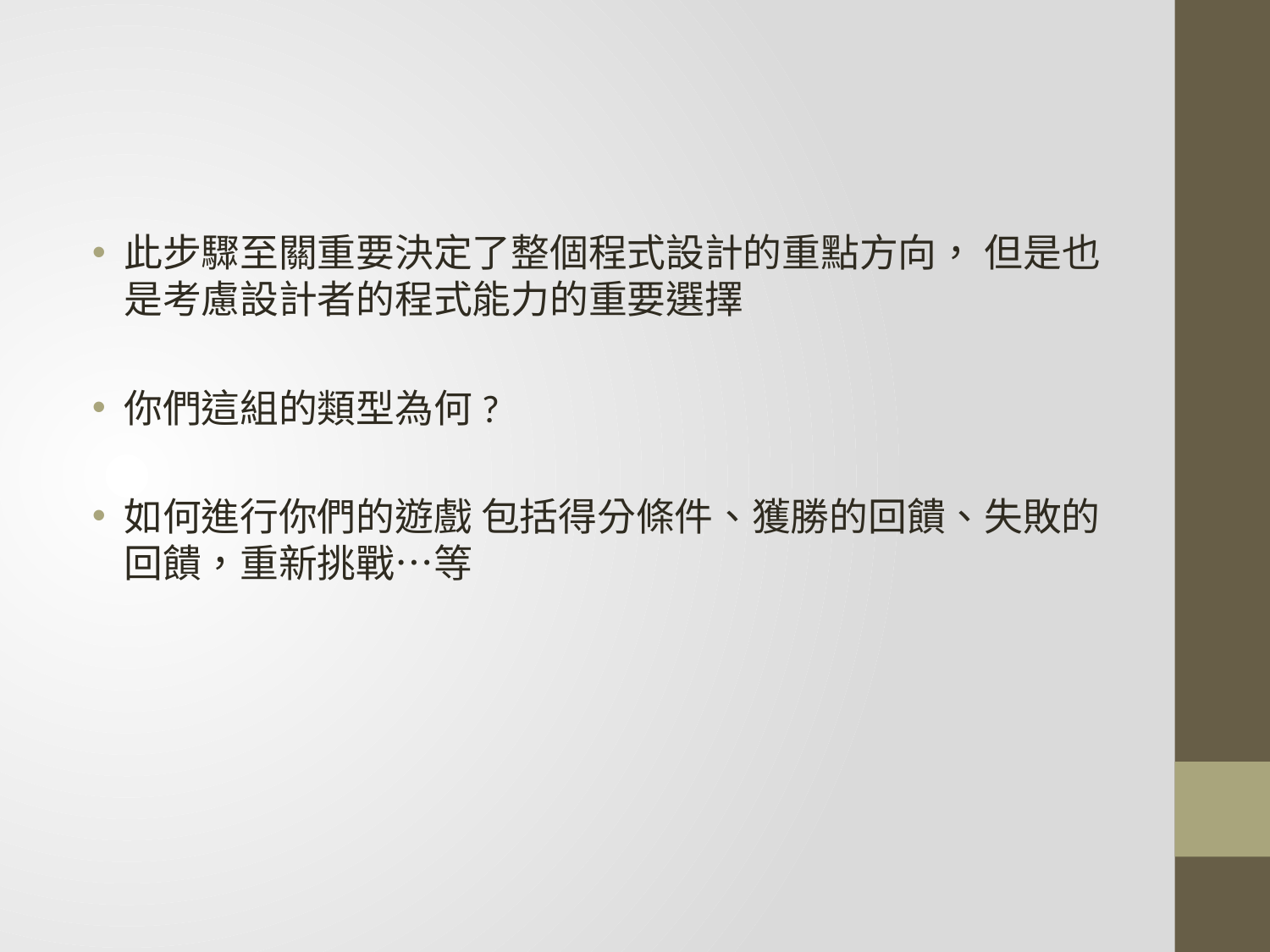

#
此步驟至關重要決定了整個程式設計的重點方向， 但是也是考慮設計者的程式能力的重要選擇

你們這組的類型為何?

如何進行你們的遊戲 包括得分條件、獲勝的回饋、失敗的回饋，重新挑戰…等